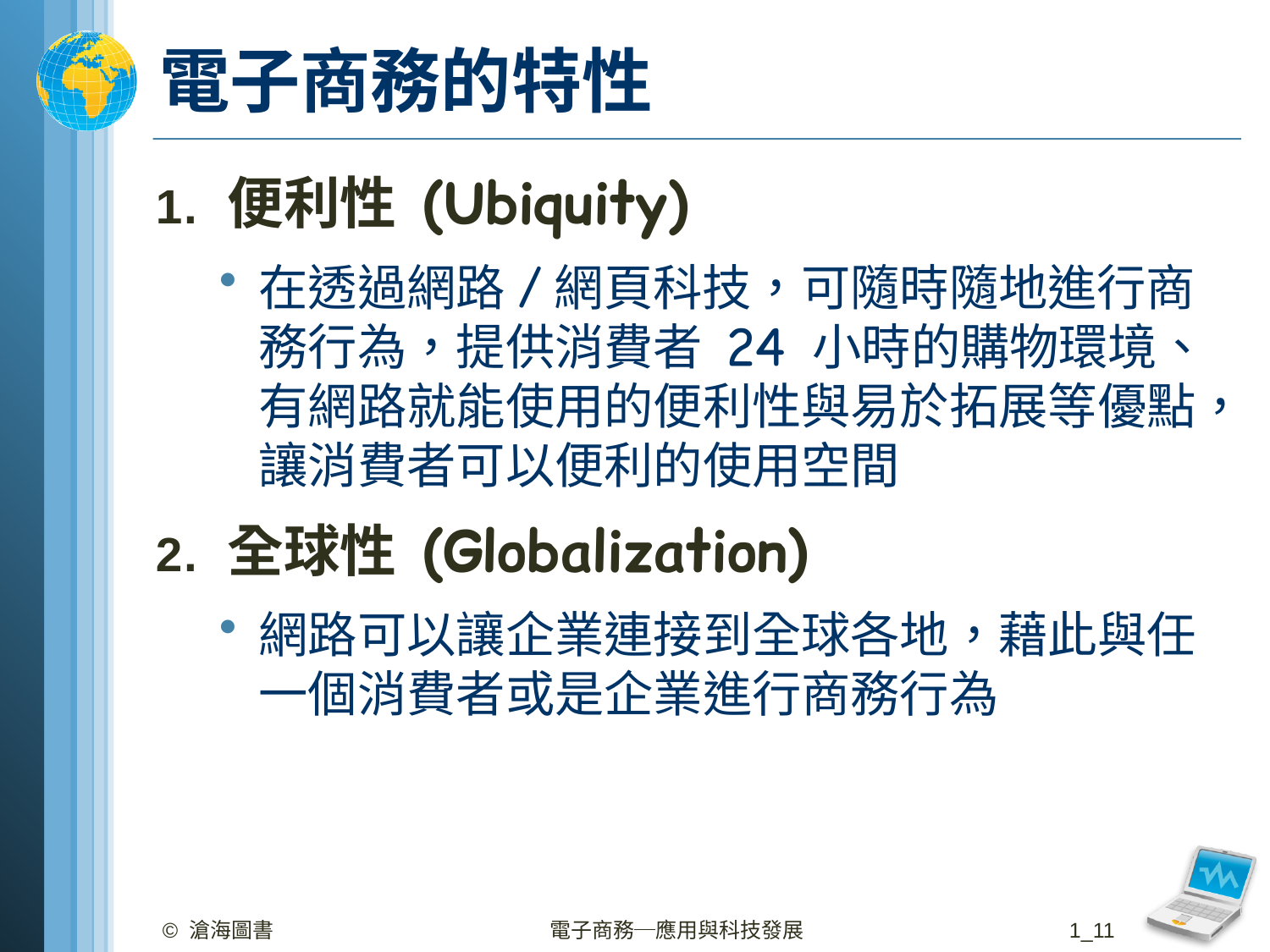

# 電子商務的特性
便利性 (Ubiquity)
在透過網路/網頁科技，可隨時隨地進行商務行為，提供消費者 24 小時的購物環境、有網路就能使用的便利性與易於拓展等優點，讓消費者可以便利的使用空間
全球性 (Globalization)
網路可以讓企業連接到全球各地，藉此與任一個消費者或是企業進行商務行為
© 滄海圖書
電子商務─應用與科技發展
1_11